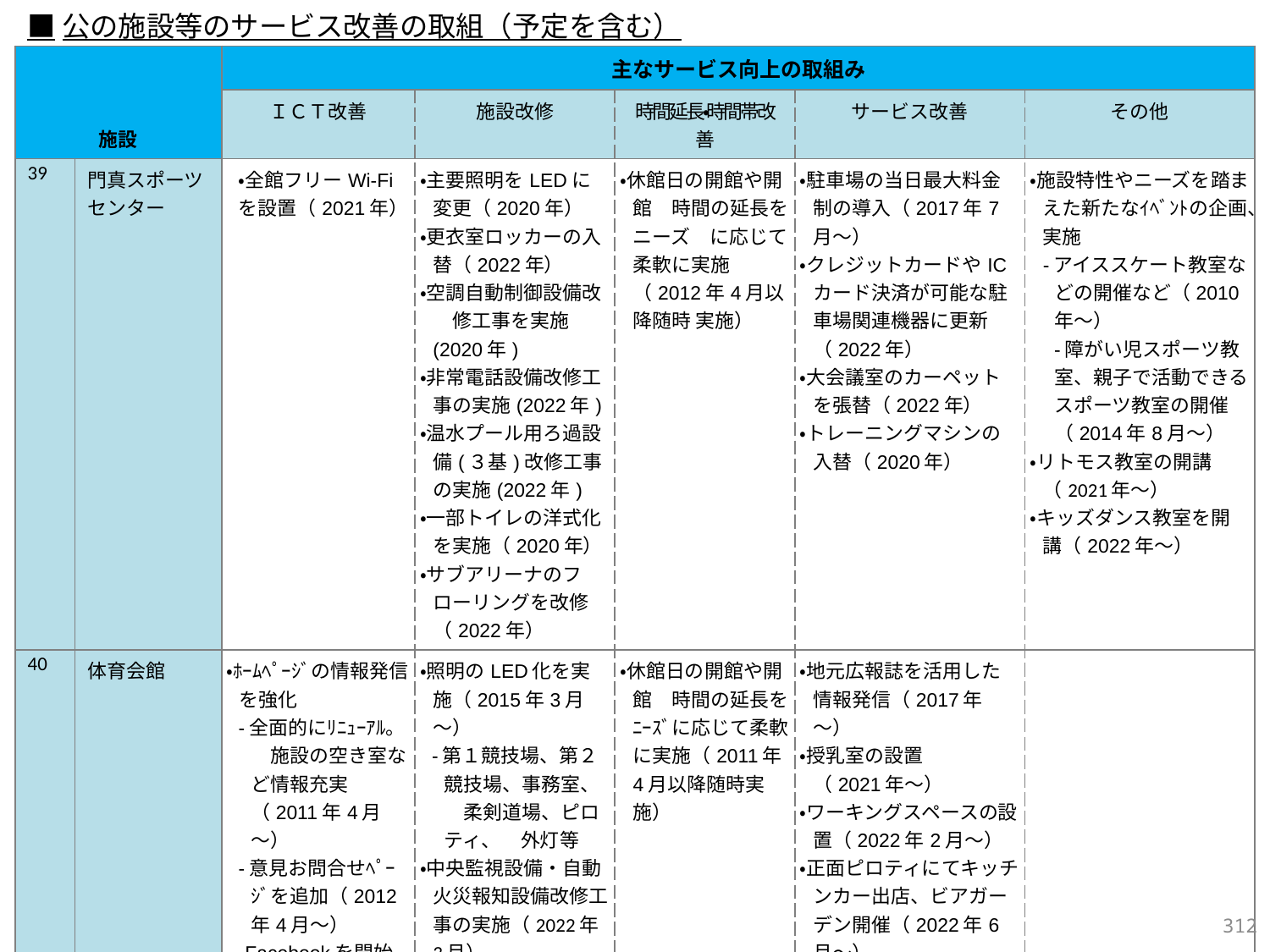

■公の施設等のサービス改善の取組（予定を含む）
| 施設 |  | 主なサービス向上の取組み |  |  |  |  |
| --- | --- | --- | --- | --- | --- | --- |
|  |  | ＩＣＴ改善 | 施設改修 | 時間延長・時間帯改善 | サービス改善 | その他 |
| 39 | 門真スポーツセンター | ・全館フリーWi-Fiを設置（2021年） | ・主要照明をLEDに変更（2020年） ・更衣室ロッカーの入替（2022年） ・空調自動制御設備改　修工事を実施(2020年) ・非常電話設備改修工事の実施(2022年) ・温水プール用ろ過設備(３基)改修工事の実施(2022年) ・一部トイレの洋式化を実施（2020年） ・サブアリーナのフローリングを改修（2022年） | ・休館日の開館や開館　時間の延長をニーズ　に応じて柔軟に実施 （2012年4月以降随時 実施） | ・駐車場の当日最大料金制の導入（2017年7月～） ・クレジットカードやICカード決済が可能な駐車場関連機器に更新（2022年） ・大会議室のカーペットを張替（2022年） ・トレーニングマシンの入替（2020年） | ・施設特性やニーズを踏まえた新たなｲﾍﾞﾝﾄの企画、実施 -アイススケート教室などの開催など（2010年～） -障がい児スポーツ教室、親子で活動できるスポーツ教室の開催 （2014年8月～） ・リトモス教室の開講 （2021年～） ・キッズダンス教室を開講（2022年～） |
| 40 | 体育会館 | ・ﾎｰﾑﾍﾟｰｼﾞの情報発信を強化 -全面的にﾘﾆｭｰｱﾙ。　施設の空き室など情報充実（2011年4月～） -意見お問合せﾍﾟｰｼﾞを追加（2012年4月～） -Facebookを開始（2013年4月～） ・Instagram開設（2021年～） ・正面ピロティのOsaka Free Wi-Fi整備（2022年10月～） | ・照明のLED化を実施（2015年3月～） -第１競技場、第２競技場、事務室、　柔剣道場、ピロティ、　外灯等 ・中央監視設備・自動火災報知設備改修工事の実施（2022年3月） ・歩道の掲示板２箇所をサイネージに変更（2022年10月） | ・休館日の開館や開館　時間の延長をﾆｰｽﾞに応じて柔軟に実施（2011年4月以降随時実施） | ・地元広報誌を活用した情報発信（2017年～） ・授乳室の設置 （2021年～） ・ワーキングスペースの設置（2022年2月～） ・正面ピロティにてキッチンカー出店、ビアガーデン開催（2022年6月～） |  |
312